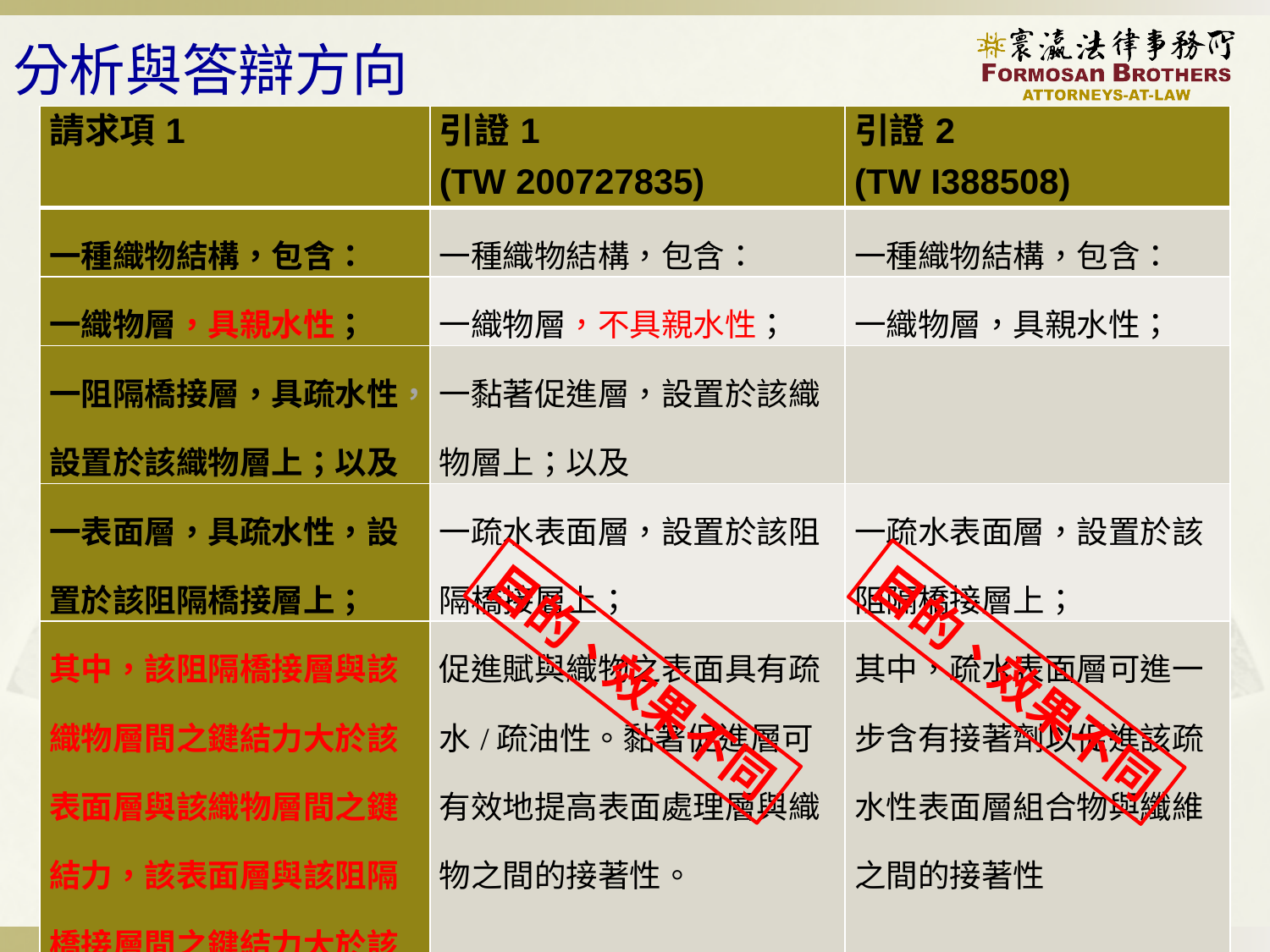

# 分析與答辯方向
| 請求項1 | 引證1 (TW 200727835) | 引證2 (TW I388508) |
| --- | --- | --- |
| 一種織物結構，包含： | 一種織物結構，包含： | 一種織物結構，包含： |
| 一織物層，具親水性； | 一織物層，不具親水性； | 一織物層，具親水性； |
| 一阻隔橋接層，具疏水性，設置於該織物層上；以及 | 一黏著促進層，設置於該織物層上；以及 |  |
| 一表面層，具疏水性，設置於該阻隔橋接層上； | 一疏水表面層，設置於該阻隔橋接層上； | 一疏水表面層，設置於該阻隔橋接層上； |
| 其中，該阻隔橋接層與該織物層間之鍵結力大於該表面層與該織物層間之鍵結力，該表面層與該阻隔橋接層間之鍵結力大於該表面層與該織物層間之鍵結力。 | 促進賦與織物之表面具有疏水/疏油性。黏著促進層可有效地提高表面處理層與織物之間的接著性。 | 其中，疏水表面層可進一步含有接著劑以促進該疏水性表面層組合物與纖維之間的接著性 |
目的、效果不同
目的、效果不同
54